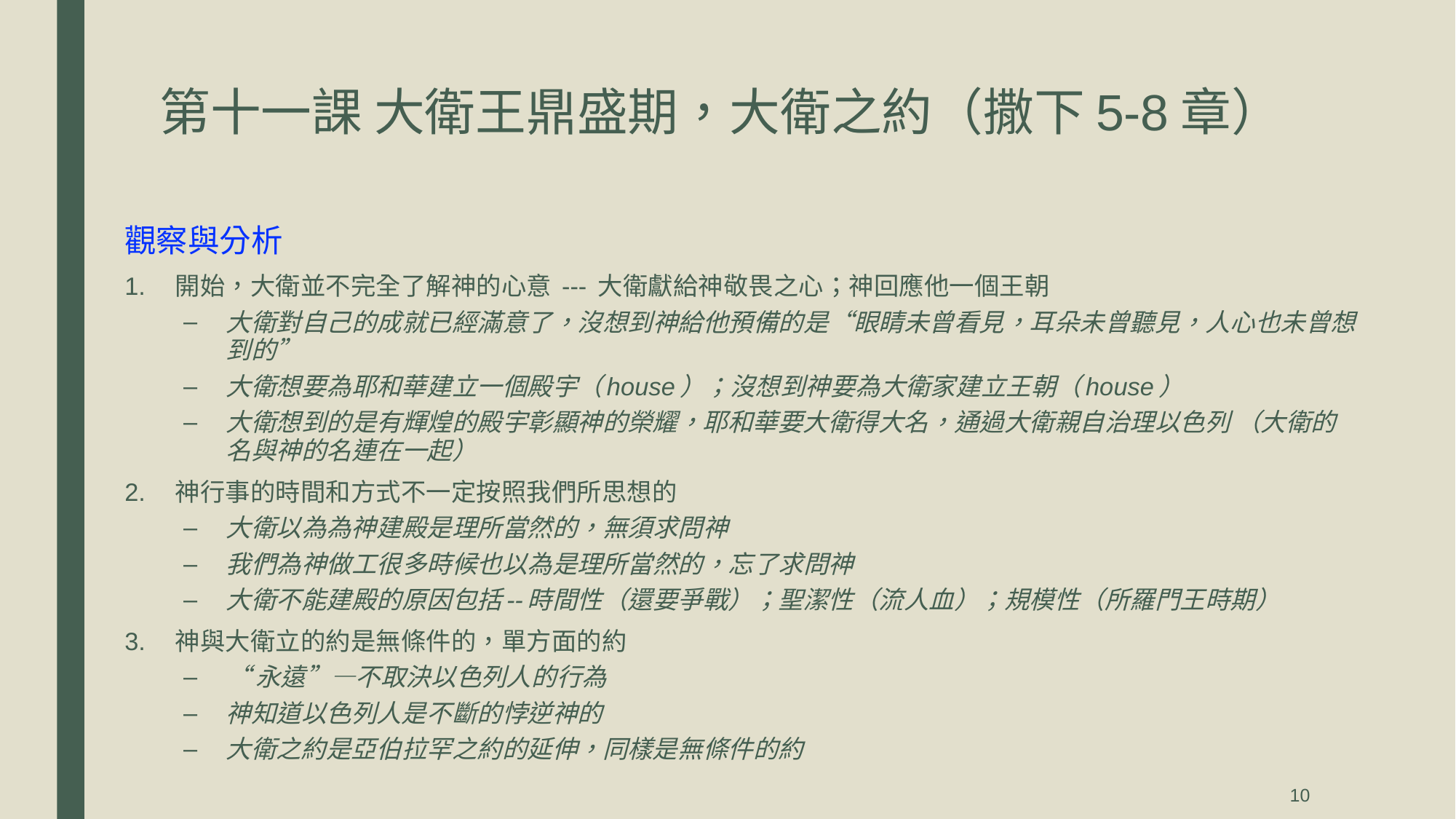

# 第十一課 大衛王鼎盛期，大衛之約（撒下5-8章）
觀察與分析
開始，大衛並不完全了解神的心意 --- 大衛獻給神敬畏之心；神回應他一個王朝
大衛對自己的成就已經滿意了，沒想到神給他預備的是“眼睛未曾看見，耳朵未曾聽見，人心也未曾想到的”
大衛想要為耶和華建立一個殿宇（house）；沒想到神要為大衛家建立王朝（house）
大衛想到的是有輝煌的殿宇彰顯神的榮耀，耶和華要大衛得大名，通過大衛親自治理以色列 （大衛的名與神的名連在一起）
神行事的時間和方式不一定按照我們所思想的
大衛以為為神建殿是理所當然的，無須求問神
我們為神做工很多時候也以為是理所當然的，忘了求問神
大衛不能建殿的原因包括--時間性（還要爭戰）；聖潔性（流人血）；規模性（所羅門王時期）
神與大衛立的約是無條件的，單方面的約
“永遠”—不取決以色列人的行為
神知道以色列人是不斷的悖逆神的
大衛之約是亞伯拉罕之約的延伸，同樣是無條件的約

10